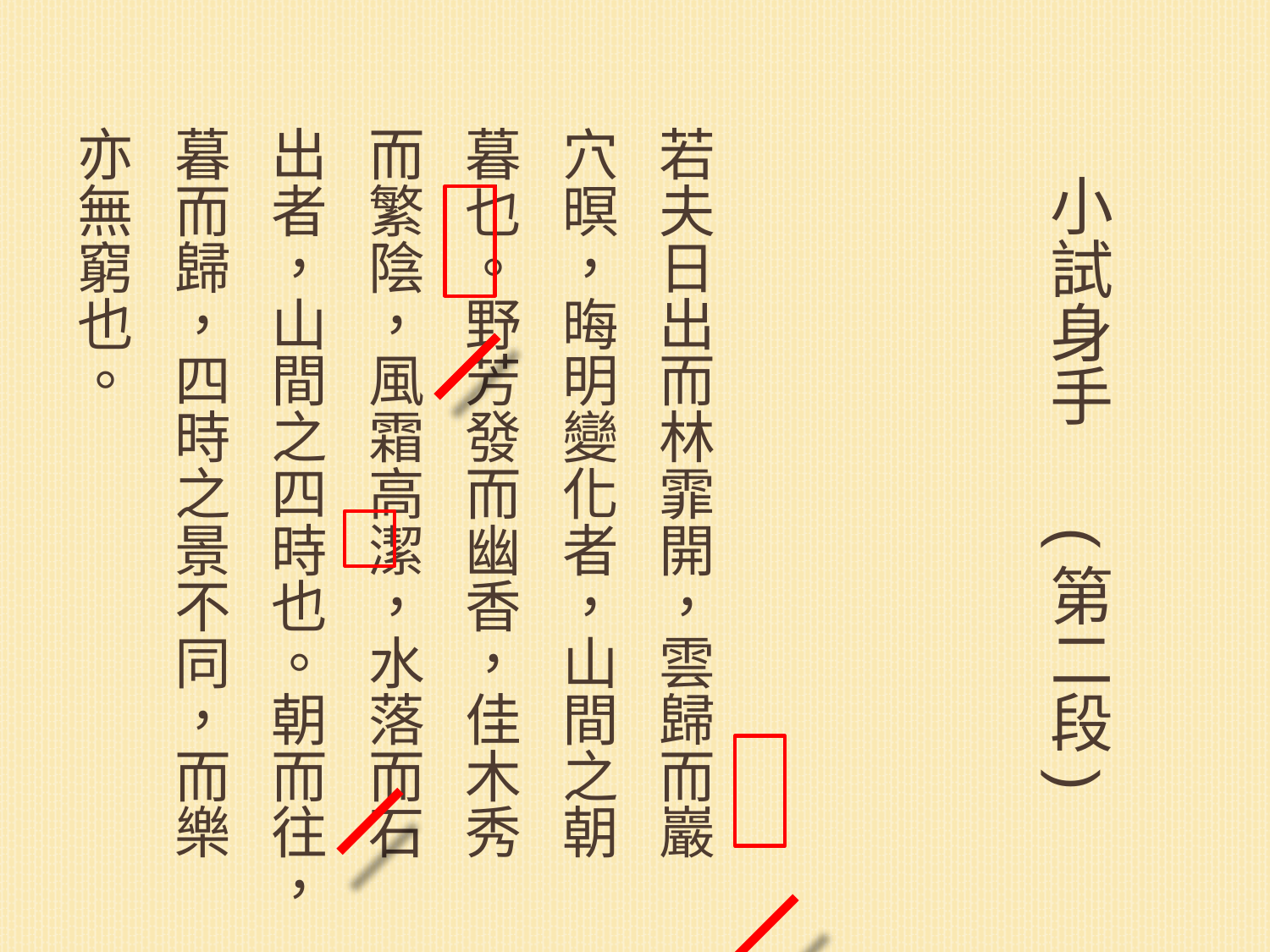

若夫日出而林霏開，雲歸而巖穴暝，晦明變化者，山間之朝暮也。野芳發而幽香，佳木秀而繁陰，風霜高潔，水落而石出者，山間之四時也。朝而往，暮而歸，四時之景不同，而樂亦無窮也。
# 小試身手      (第二段)